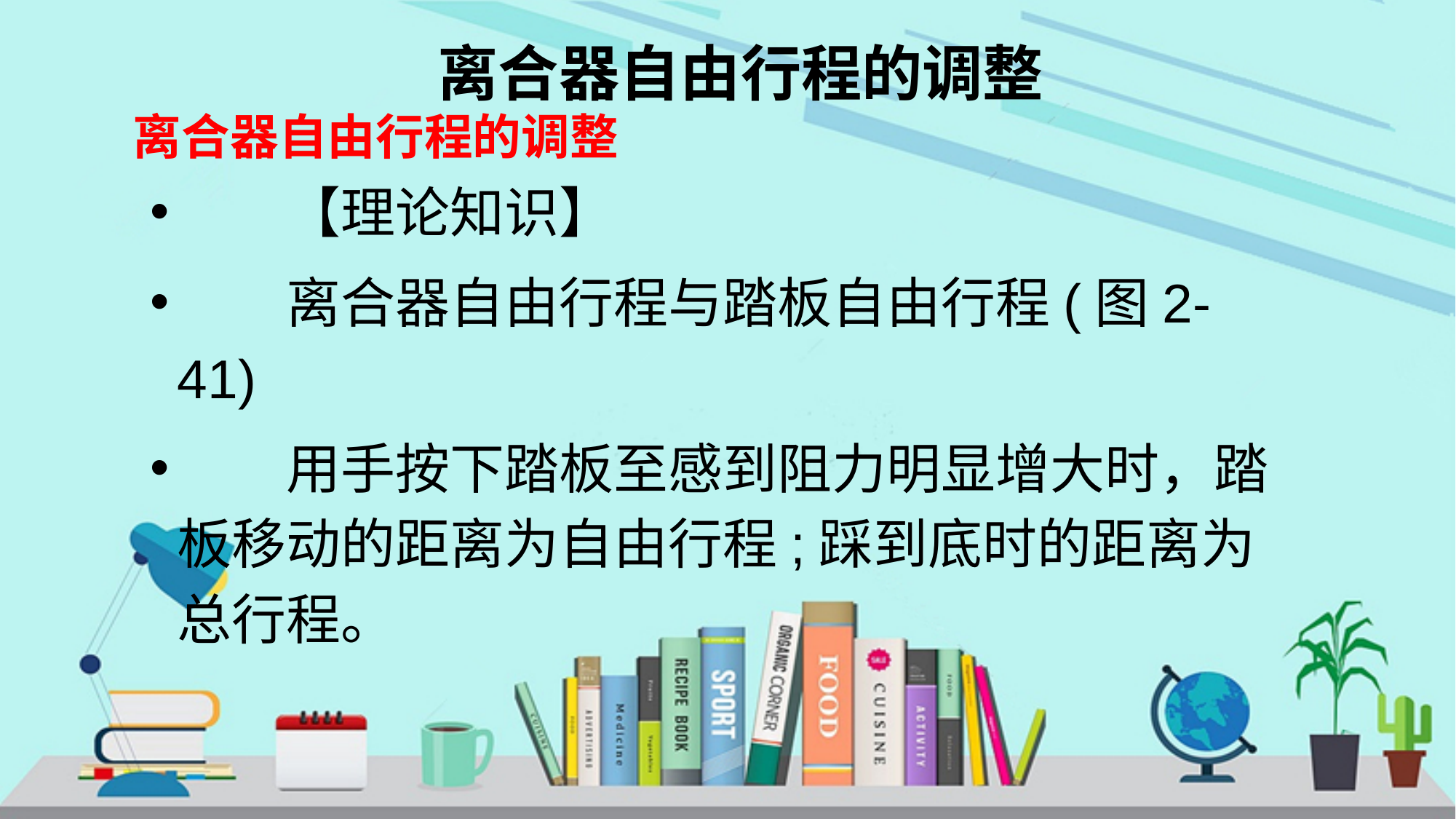

# 离合器自由行程的调整
离合器自由行程的调整
　　【理论知识】
　　离合器自由行程与踏板自由行程(图2-41)
　　用手按下踏板至感到阻力明显增大时，踏板移动的距离为自由行程;踩到底时的距离为总行程。